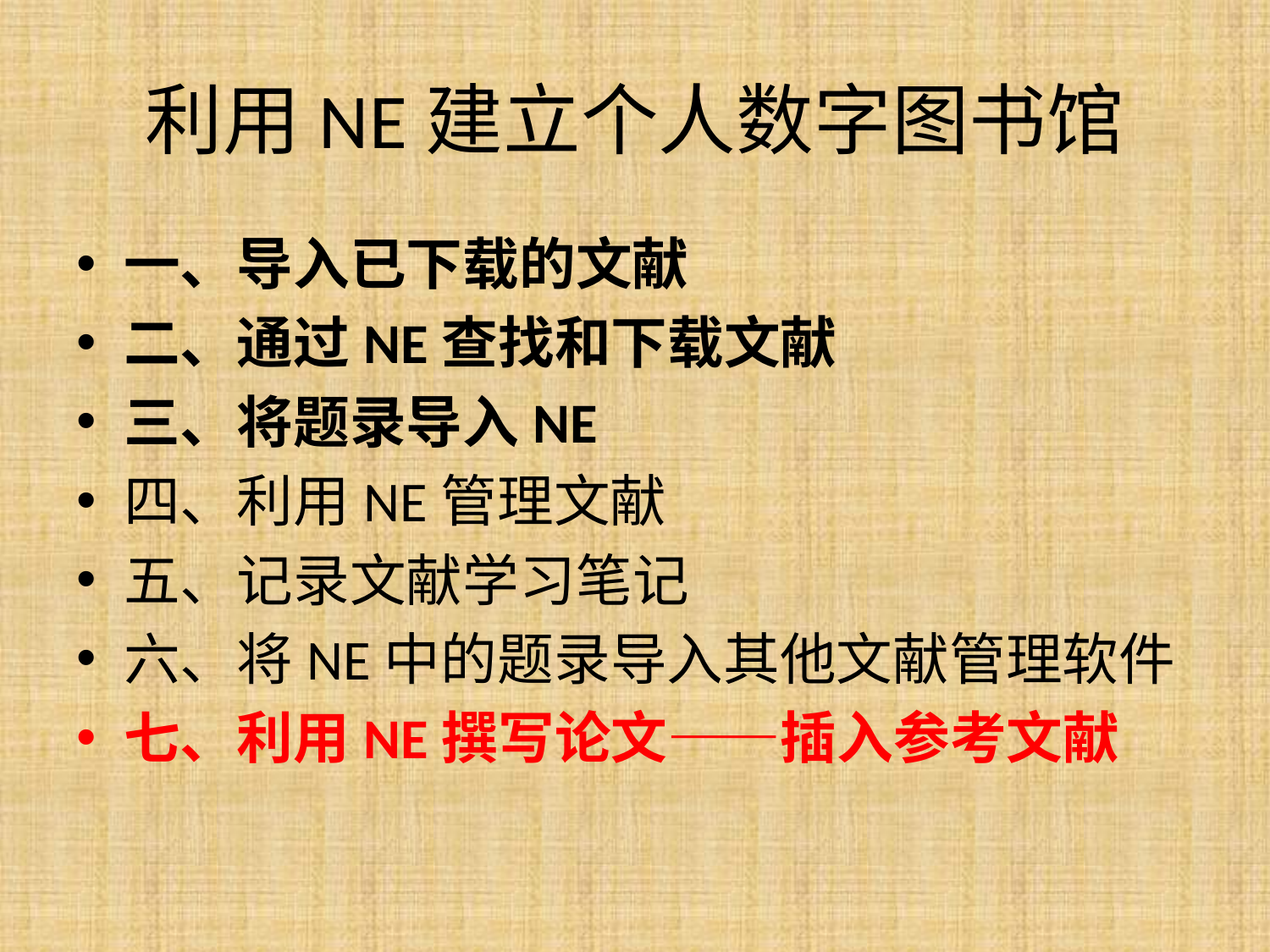

# 利用NE建立个人数字图书馆
一、导入已下载的文献
二、通过NE查找和下载文献
三、将题录导入NE
四、利用NE管理文献
五、记录文献学习笔记
六、将NE中的题录导入其他文献管理软件
七、利用NE撰写论文——插入参考文献